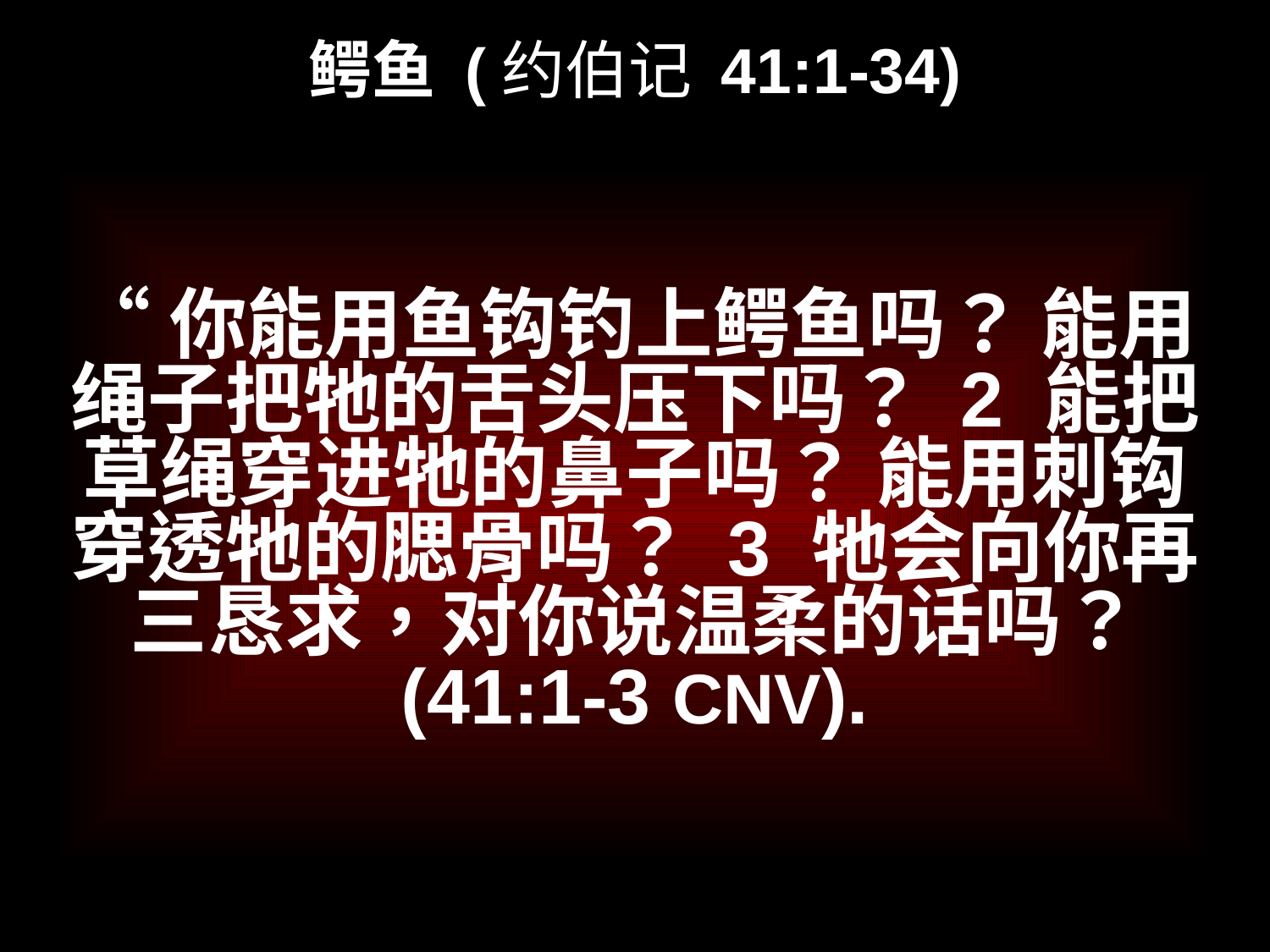

# 鳄鱼 (约伯记 41:1-34)

“你能用鱼钩钓上鳄鱼吗？ 能用绳子把牠的舌头压下吗？ 2 能把草绳穿进牠的鼻子吗？ 能用刺钩穿透牠的腮骨吗？ 3 牠会向你再三恳求，对你说温柔的话吗？ (41:1-3 CNV).